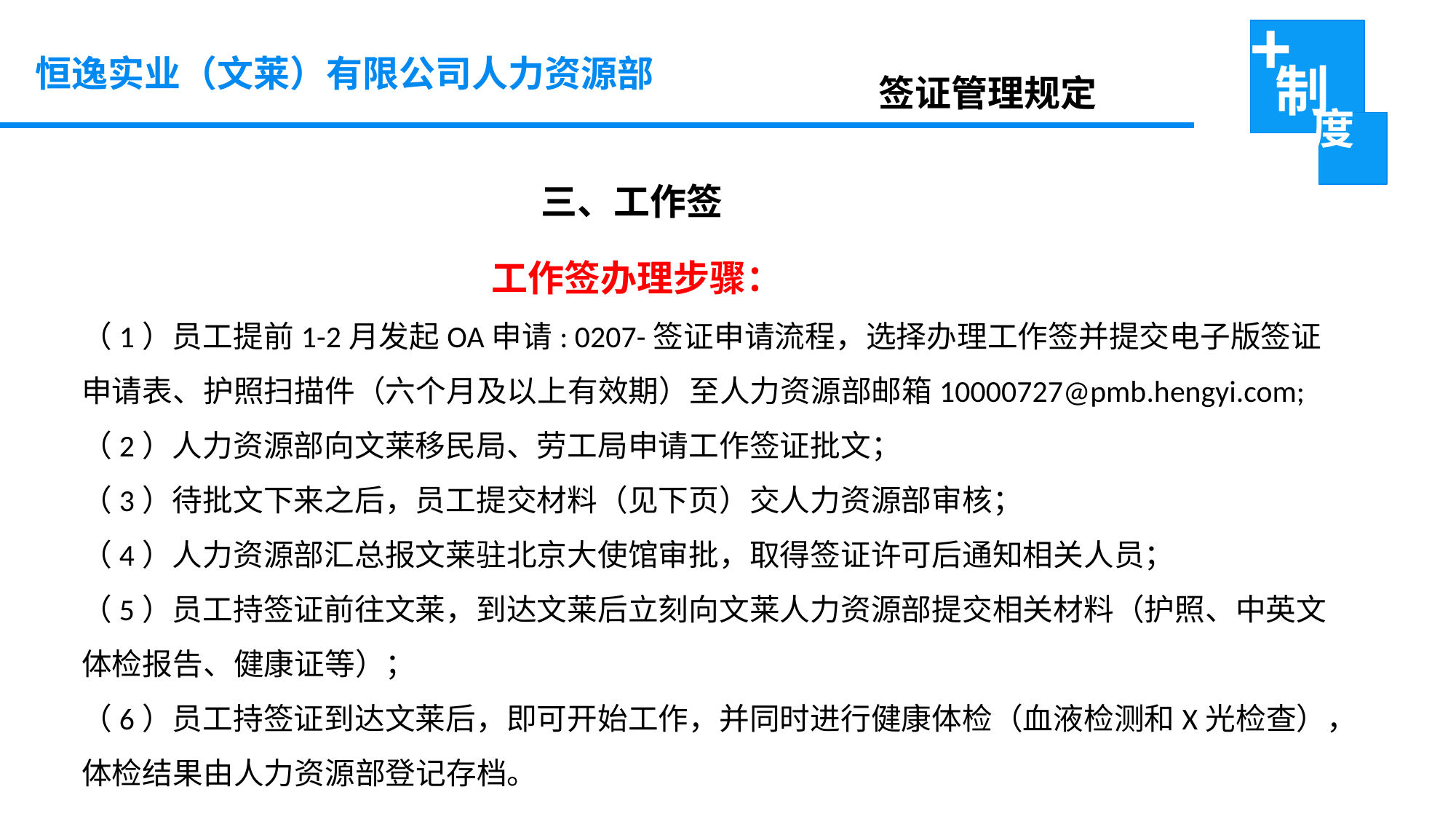

恒逸实业（文莱）有限公司人力资源部
签证管理规定
 三、工作签
                                                 工作签办理步骤：
（1）员工提前1-2月发起OA申请: 0207-签证申请流程，选择办理工作签并提交电子版签证申请表、护照扫描件（六个月及以上有效期）至人力资源部邮箱10000727@pmb.hengyi.com;
（2）人力资源部向文莱移民局、劳工局申请工作签证批文；
（3）待批文下来之后，员工提交材料（见下页）交人力资源部审核；
（4）人力资源部汇总报文莱驻北京大使馆审批，取得签证许可后通知相关人员；
（5）员工持签证前往文莱，到达文莱后立刻向文莱人力资源部提交相关材料（护照、中英文体检报告、健康证等）；
（6）员工持签证到达文莱后，即可开始工作，并同时进行健康体检（血液检测和X光检查），体检结果由人力资源部登记存档。